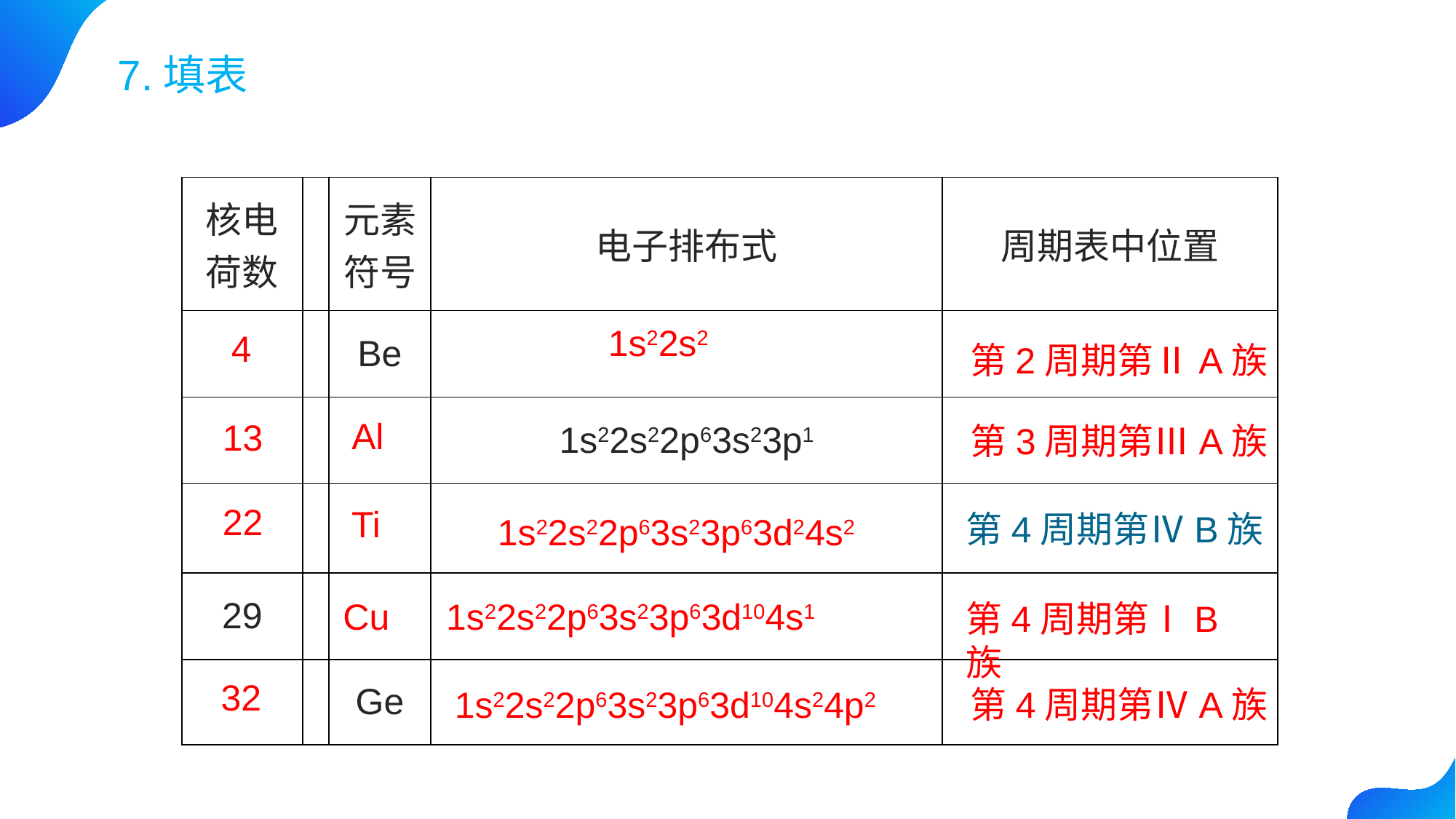

7.填表
| 核电 荷数 |  | 元素 符号 | 电子排布式 | 周期表中位置 |
| --- | --- | --- | --- | --- |
|  |  | Be |  |  |
|  |  |  | 1s22s22p63s23p1 |  |
|  |  |  |  |  |
| 29 |  |  |  |  |
|  |  | Ge |  |  |
1s22s2
4
第2周期第ⅡA族
Al
13
第3周期第ⅢA族
22
Ti
第4周期第ⅣB族
1s22s22p63s23p63d24s2
Cu
1s22s22p63s23p63d104s1
第4周期第ⅠB族
32
1s22s22p63s23p63d104s24p2
第4周期第ⅣA族